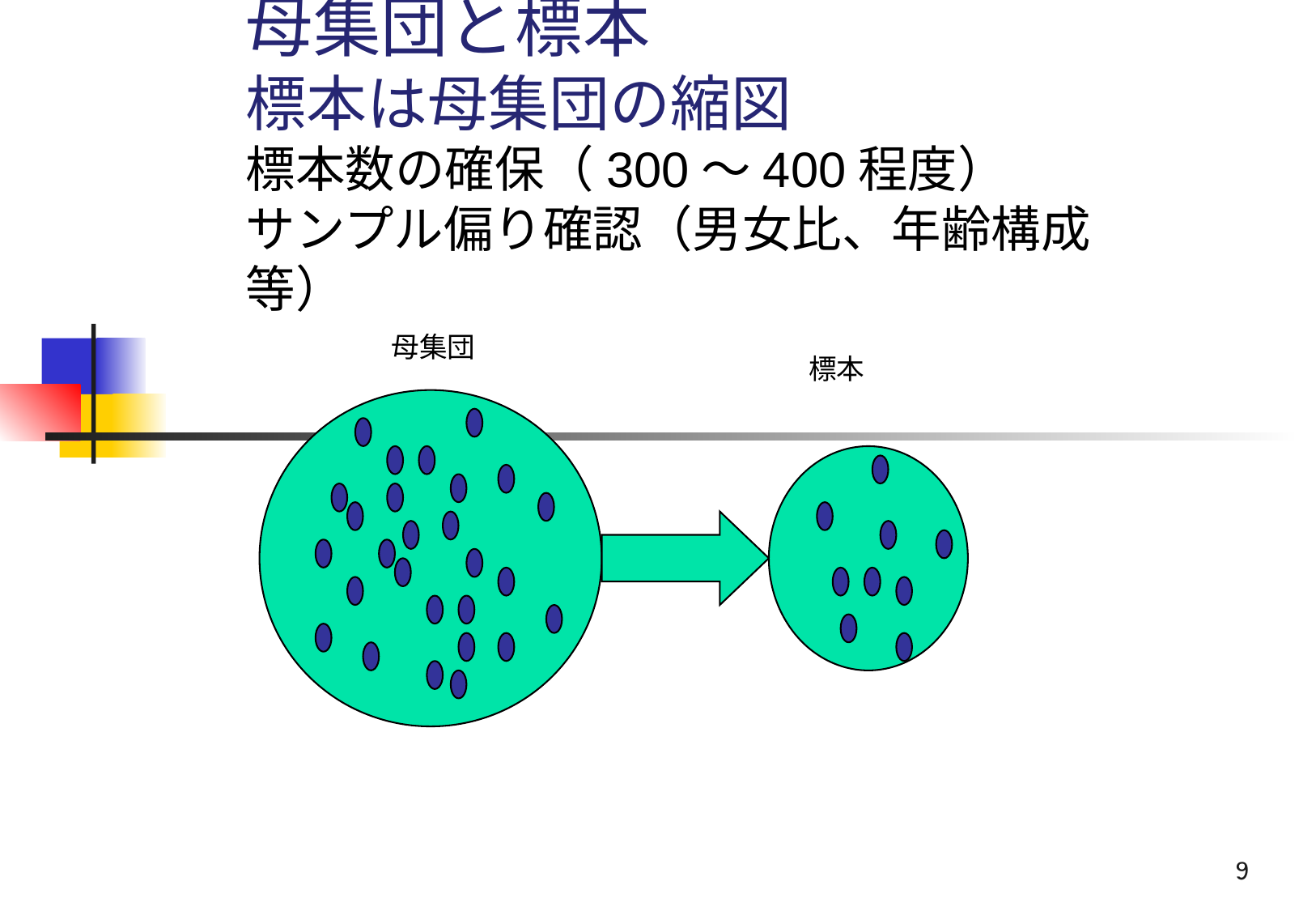

# 母集団と標本 標本は母集団の縮図 標本数の確保（300～400程度） サンプル偏り確認（男女比、年齢構成等）
母集団
標本

9